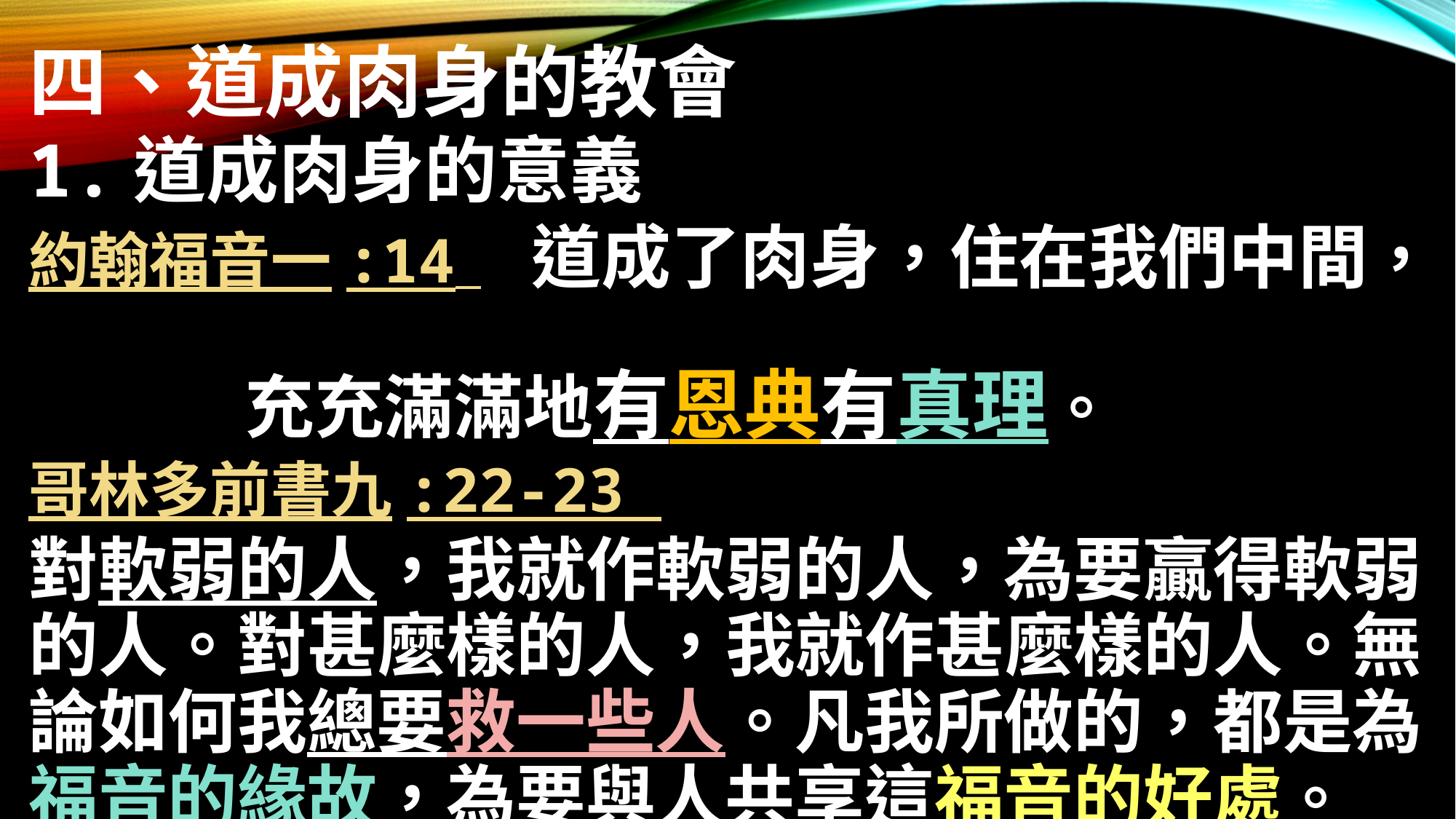

四、道成肉身的教會
1.道成肉身的意義
約翰福音一:14   道成了肉身，住在我們中間，
              充充滿滿地有恩典有真理。
哥林多前書九:22-23
對軟弱的人，我就作軟弱的人，為要贏得軟弱
的人。對甚麼樣的人，我就作甚麼樣的人。無
論如何我總要救一些人。凡我所做的，都是為
福音的緣故，為要與人共享這福音的好處。